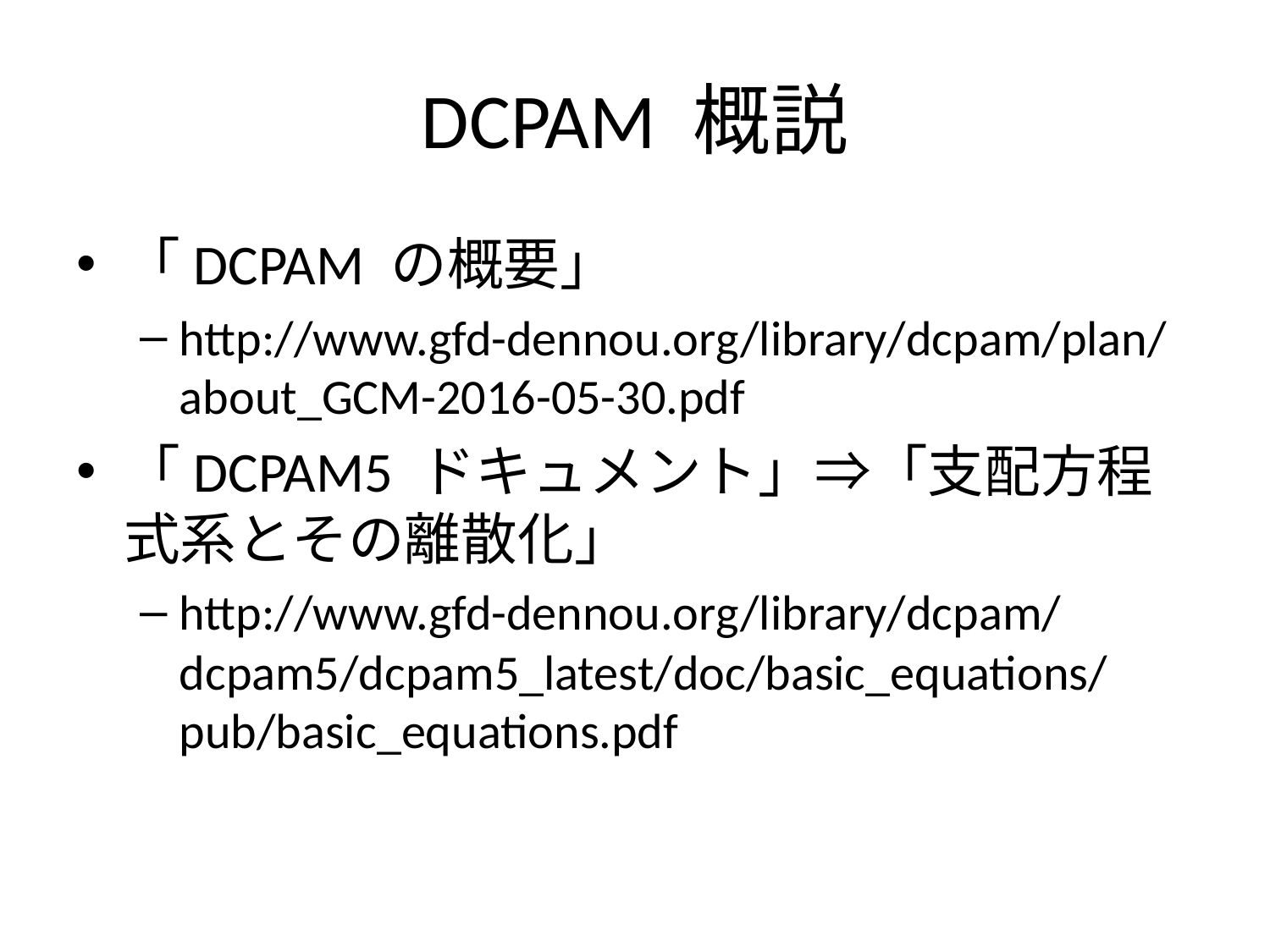

# DCPAM 概説
「DCPAM の概要」
http://www.gfd-dennou.org/library/dcpam/plan/about_GCM-2016-05-30.pdf
「DCPAM5 ドキュメント」⇒「支配方程式系とその離散化」
http://www.gfd-dennou.org/library/dcpam/dcpam5/dcpam5_latest/doc/basic_equations/pub/basic_equations.pdf